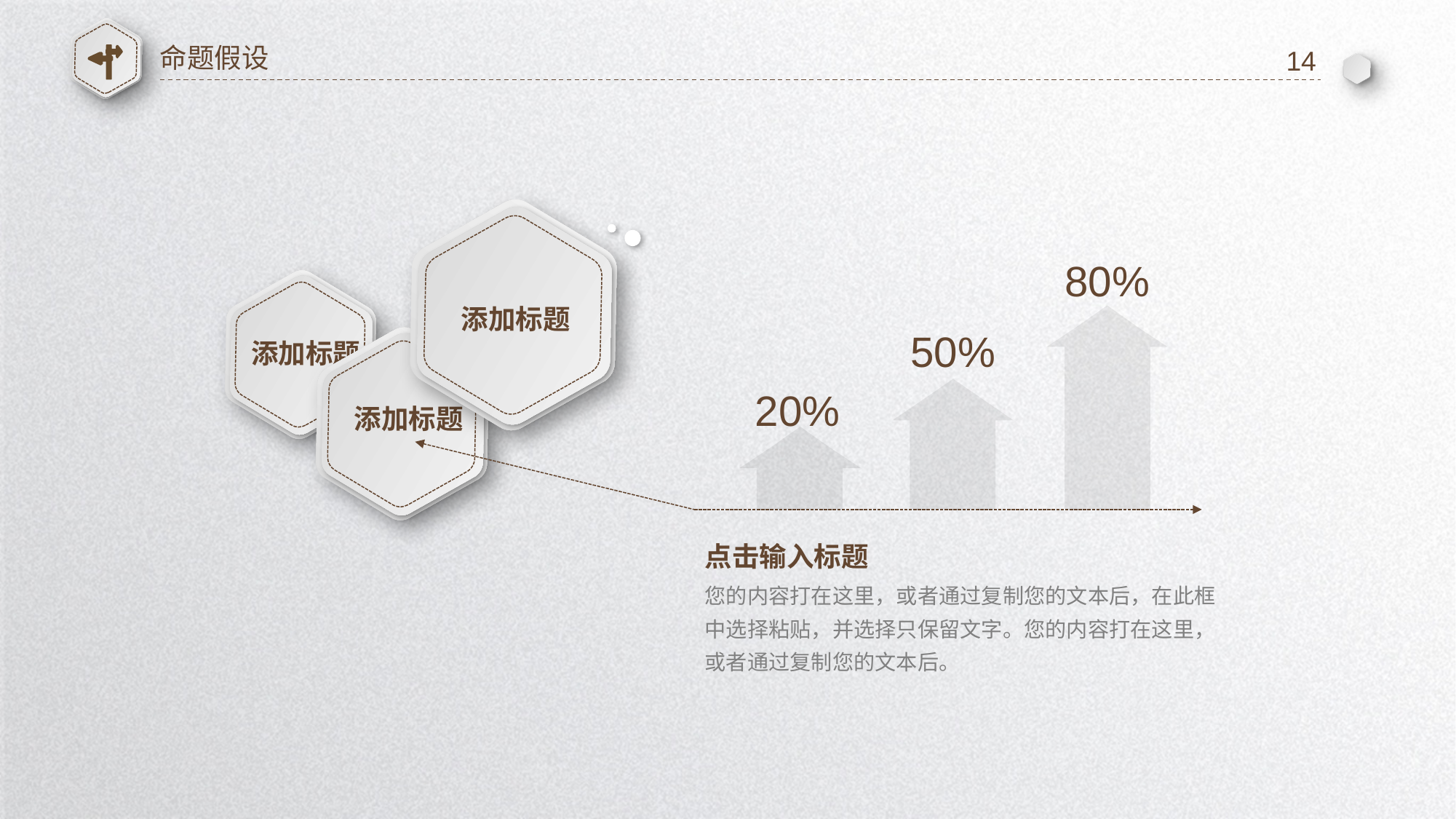

命题假设
14

80%

添加标题

50%
添加标题

20%

添加标题

点击输入标题
您的内容打在这里，或者通过复制您的文本后，在此框中选择粘贴，并选择只保留文字。您的内容打在这里，或者通过复制您的文本后。